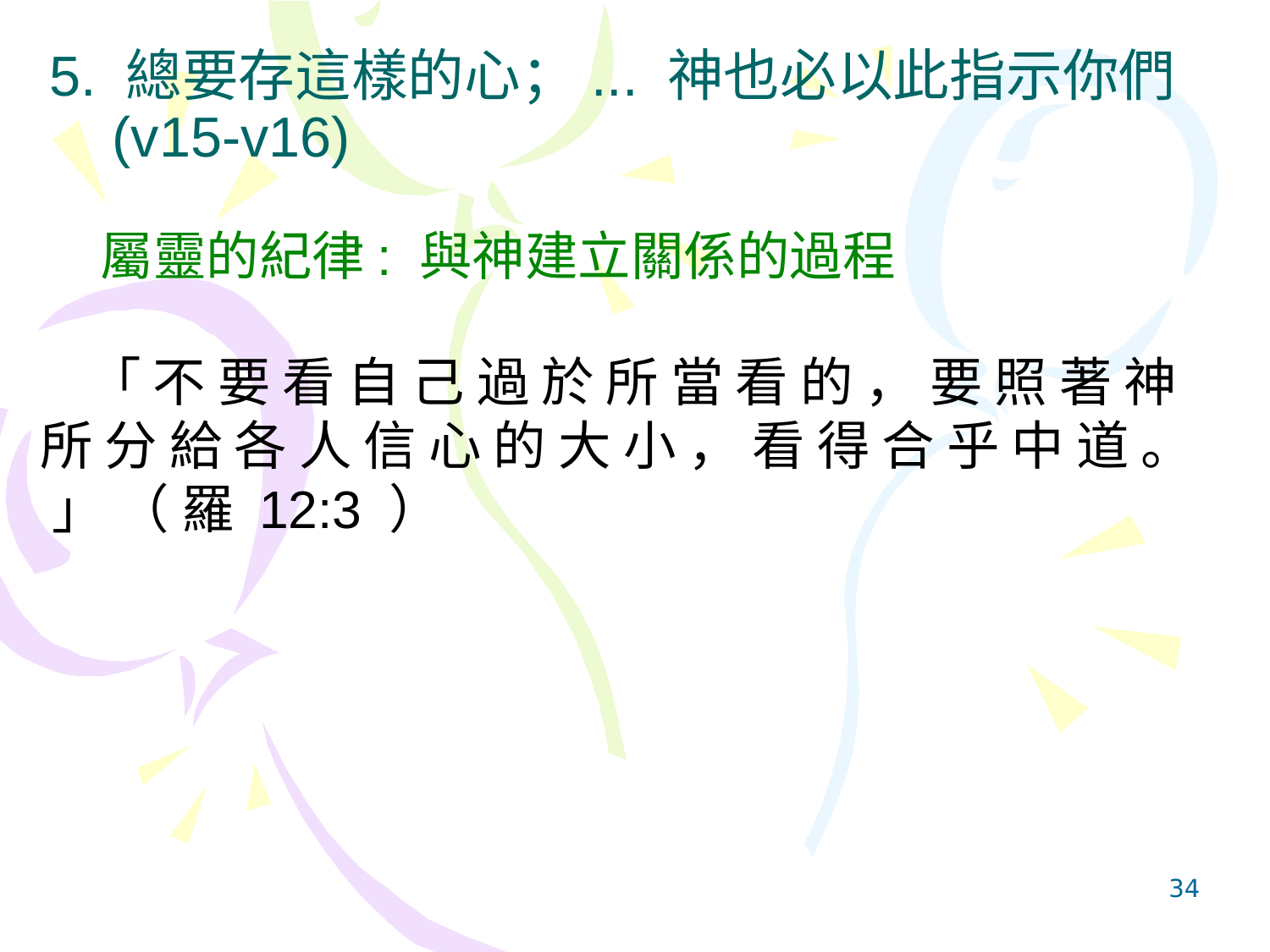

# 5. 總要存這樣的心；... 神也必以此指示你們
    (v15-v16)
    屬靈的紀律: 與神建立關係的過程

   「 不 要 看 自 己 過 於 所 當 看 的 ， 要 照 著 神 所 分 給 各 人 信 心 的 大 小 ， 看 得 合 乎 中 道 。 」 （ 羅 12:3 ）
34